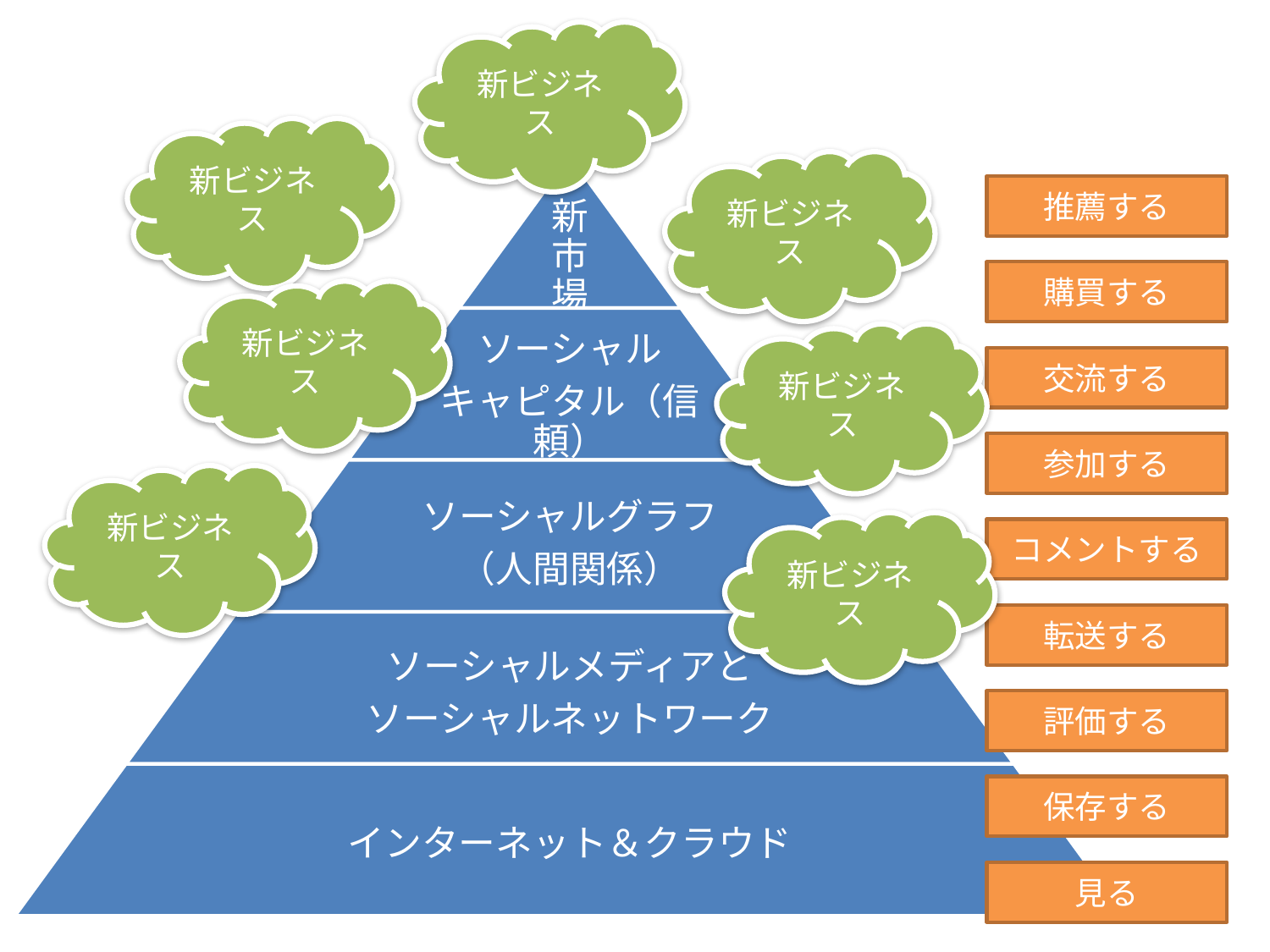

新ビジネス
新ビジネス
新ビジネス
新市場
ソーシャル
キャピタル（信頼）
ソーシャルグラフ
（人間関係）
ソーシャルメディアと
ソーシャルネットワーク
インターネット＆クラウド
推薦する
購買する
新ビジネス
新ビジネス
交流する
参加する
新ビジネス
新ビジネス
コメントする
転送する
評価する
保存する
見る